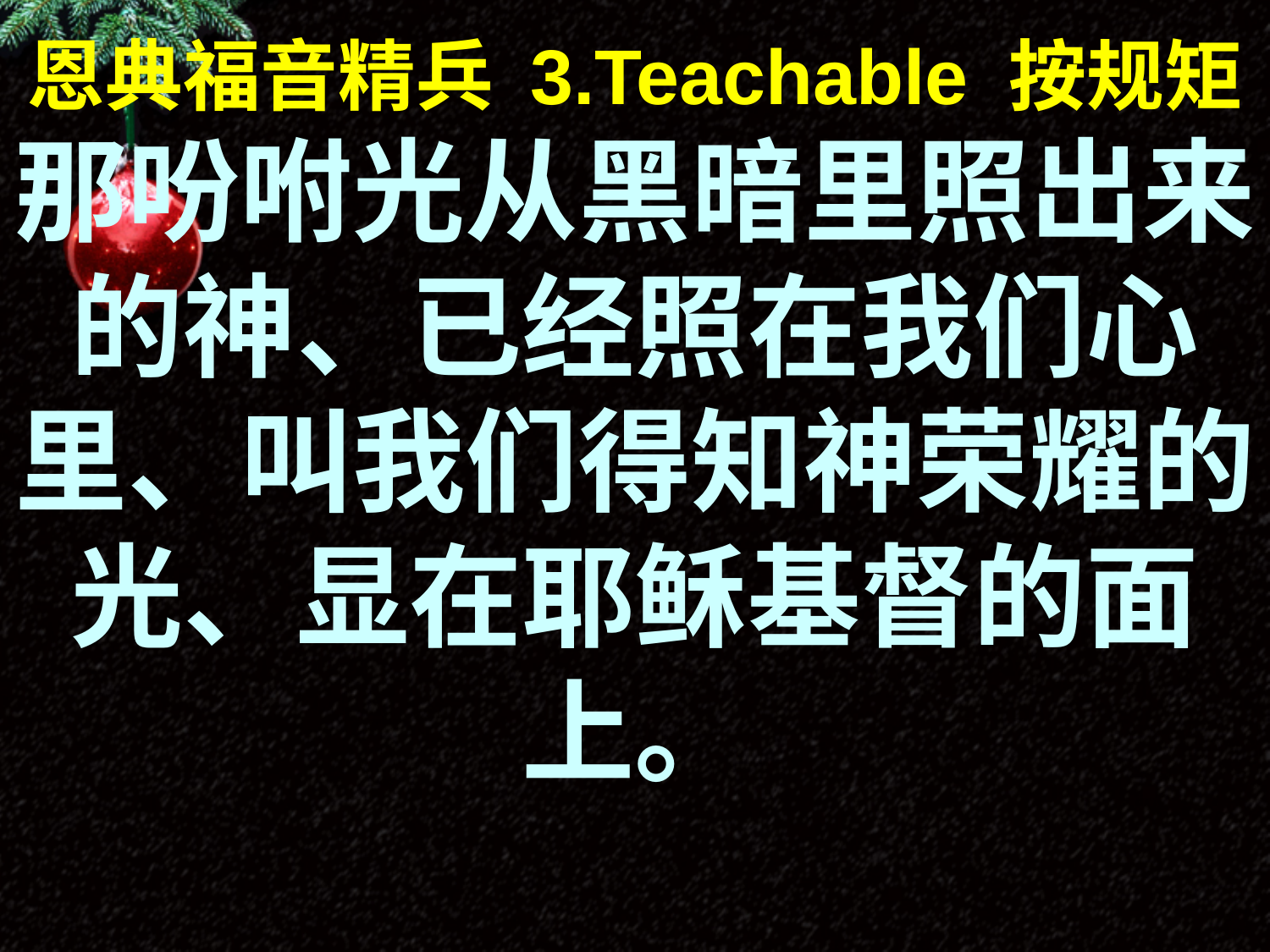

恩典福音精兵 3.Teachable 按规矩
那吩咐光从黑暗里照出来的神、已经照在我们心里、叫我们得知神荣耀的光、显在耶稣基督的面上。